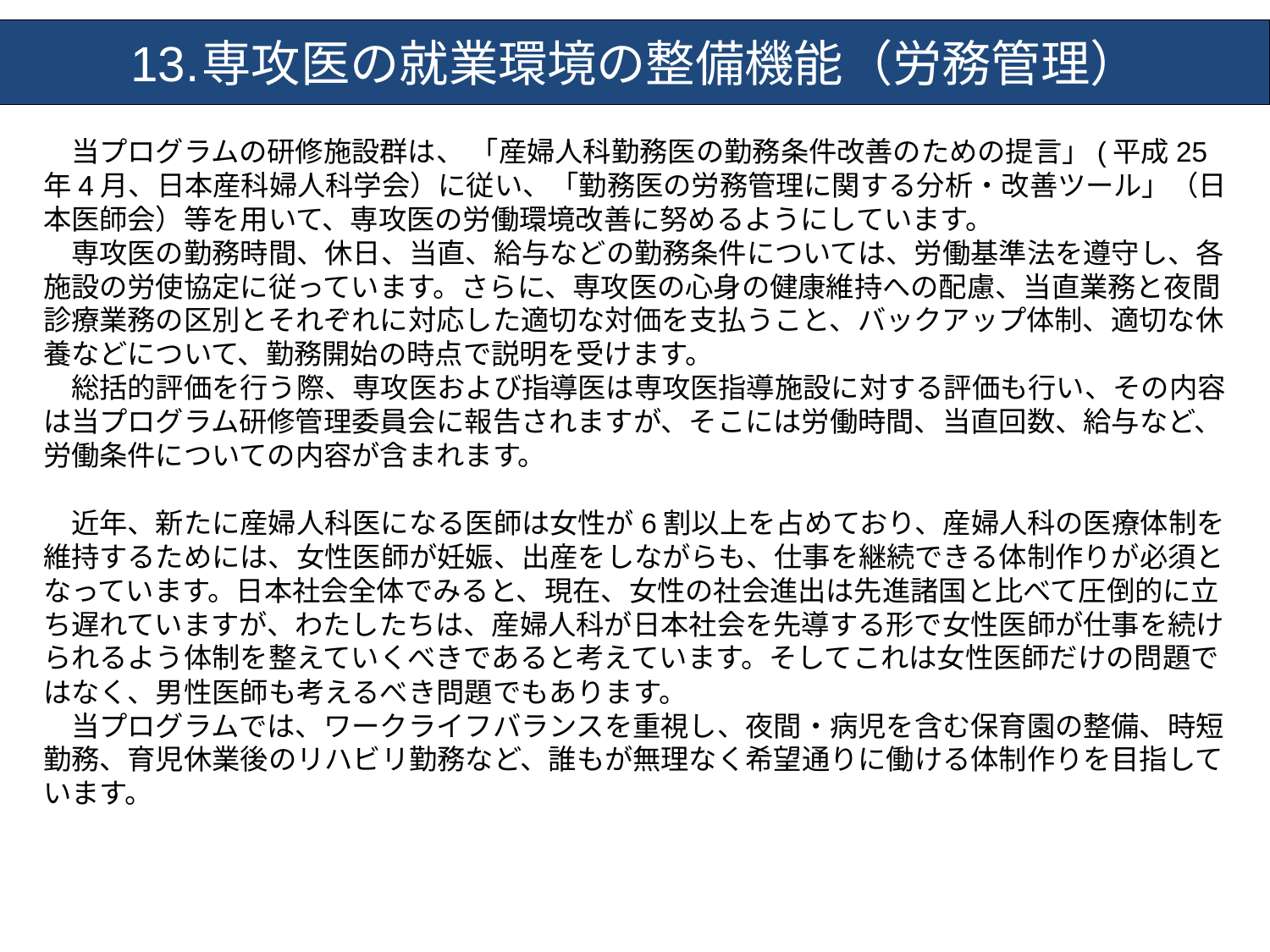

専攻医の就業環境の整備機能（労務管理）
　当プログラムの研修施設群は、 「産婦人科勤務医の勤務条件改善のための提言」(平成25年4月、日本産科婦人科学会）に従い、「勤務医の労務管理に関する分析・改善ツール」（日本医師会）等を用いて、専攻医の労働環境改善に努めるようにしています。
　専攻医の勤務時間、休日、当直、給与などの勤務条件については、労働基準法を遵守し、各施設の労使協定に従っています。さらに、専攻医の心身の健康維持への配慮、当直業務と夜間診療業務の区別とそれぞれに対応した適切な対価を支払うこと、バックアップ体制、適切な休養などについて、勤務開始の時点で説明を受けます。
　総括的評価を行う際、専攻医および指導医は専攻医指導施設に対する評価も行い、その内容は当プログラム研修管理委員会に報告されますが、そこには労働時間、当直回数、給与など、労働条件についての内容が含まれます。

　近年、新たに産婦人科医になる医師は女性が6割以上を占めており、産婦人科の医療体制を維持するためには、女性医師が妊娠、出産をしながらも、仕事を継続できる体制作りが必須となっています。日本社会全体でみると、現在、女性の社会進出は先進諸国と比べて圧倒的に立ち遅れていますが、わたしたちは、産婦人科が日本社会を先導する形で女性医師が仕事を続けられるよう体制を整えていくべきであると考えています。そしてこれは女性医師だけの問題ではなく、男性医師も考えるべき問題でもあります。
　当プログラムでは、ワークライフバランスを重視し、夜間・病児を含む保育園の整備、時短勤務、育児休業後のリハビリ勤務など、誰もが無理なく希望通りに働ける体制作りを目指しています。